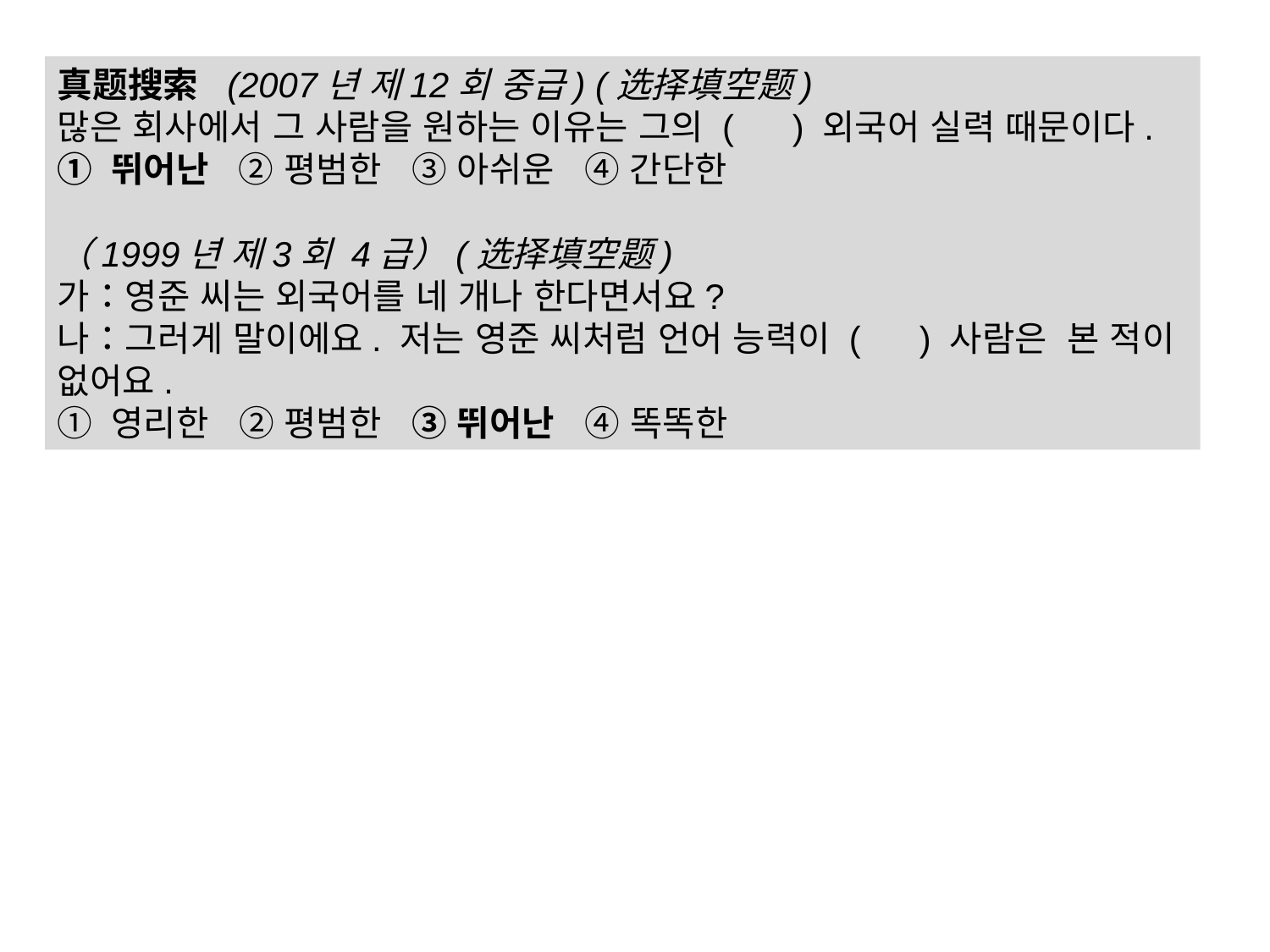

真题搜索  (2007년 제12회 중급) (选择填空题)
많은 회사에서 그 사람을 원하는 이유는 그의 (      ) 외국어 실력 때문이다.
① 뛰어난   ② 평범한   ③ 아쉬운   ④ 간단한

（1999년 제3회 4급）(选择填空题)
가：영준 씨는 외국어를 네 개나 한다면서요?
나：그러게 말이에요. 저는 영준 씨처럼 언어 능력이 (      ) 사람은  본 적이 없어요.
① 영리한   ② 평범한   ③ 뛰어난   ④ 똑똑한